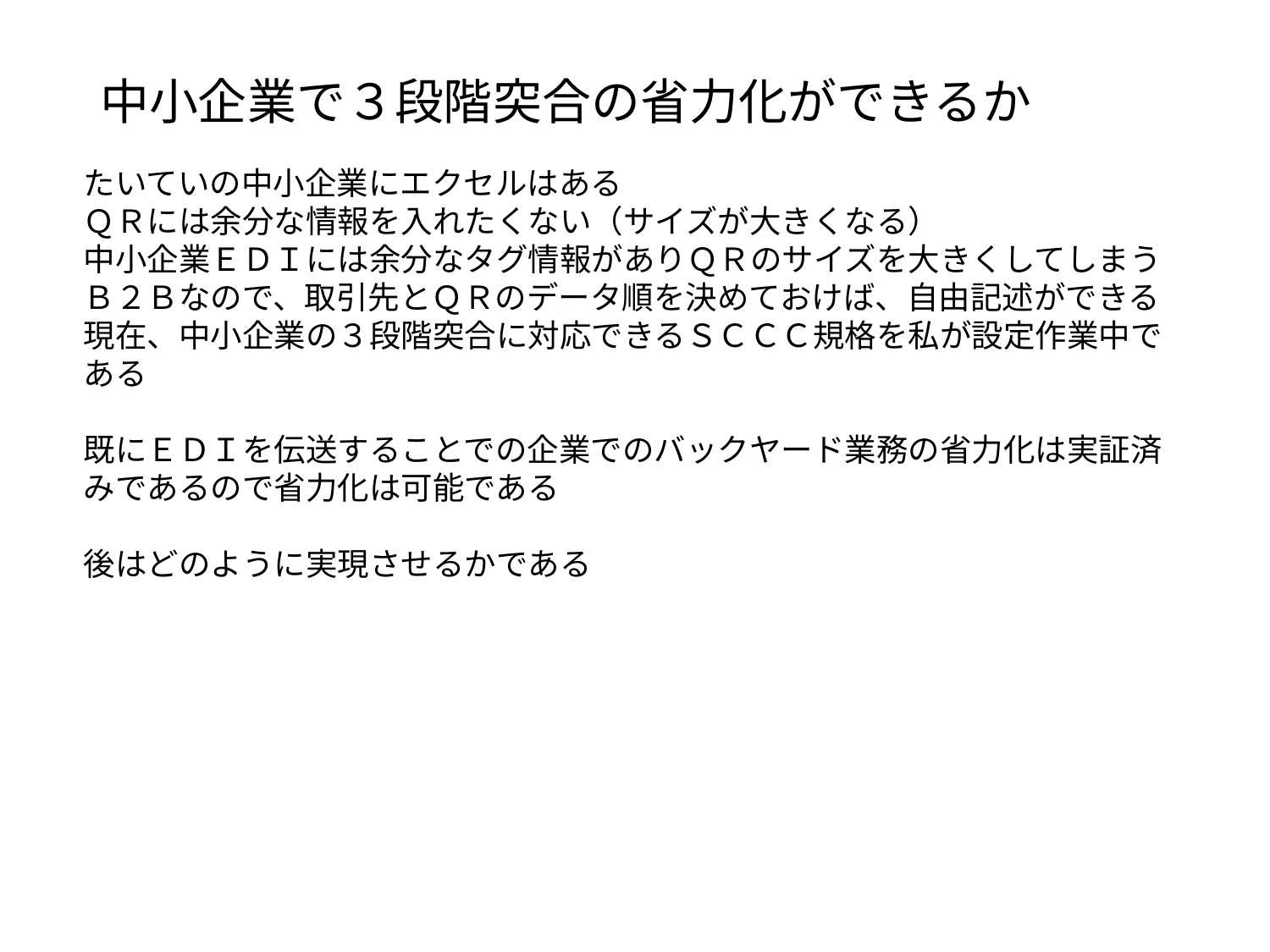

# 中小企業で３段階突合の省力化ができるか
たいていの中小企業にエクセルはある
ＱＲには余分な情報を入れたくない（サイズが大きくなる）
中小企業ＥＤＩには余分なタグ情報がありＱＲのサイズを大きくしてしまう
Ｂ２Ｂなので、取引先とＱＲのデータ順を決めておけば、自由記述ができる
現在、中小企業の３段階突合に対応できるＳＣＣＣ規格を私が設定作業中である

既にＥＤＩを伝送することでの企業でのバックヤード業務の省力化は実証済みであるので省力化は可能である

後はどのように実現させるかである